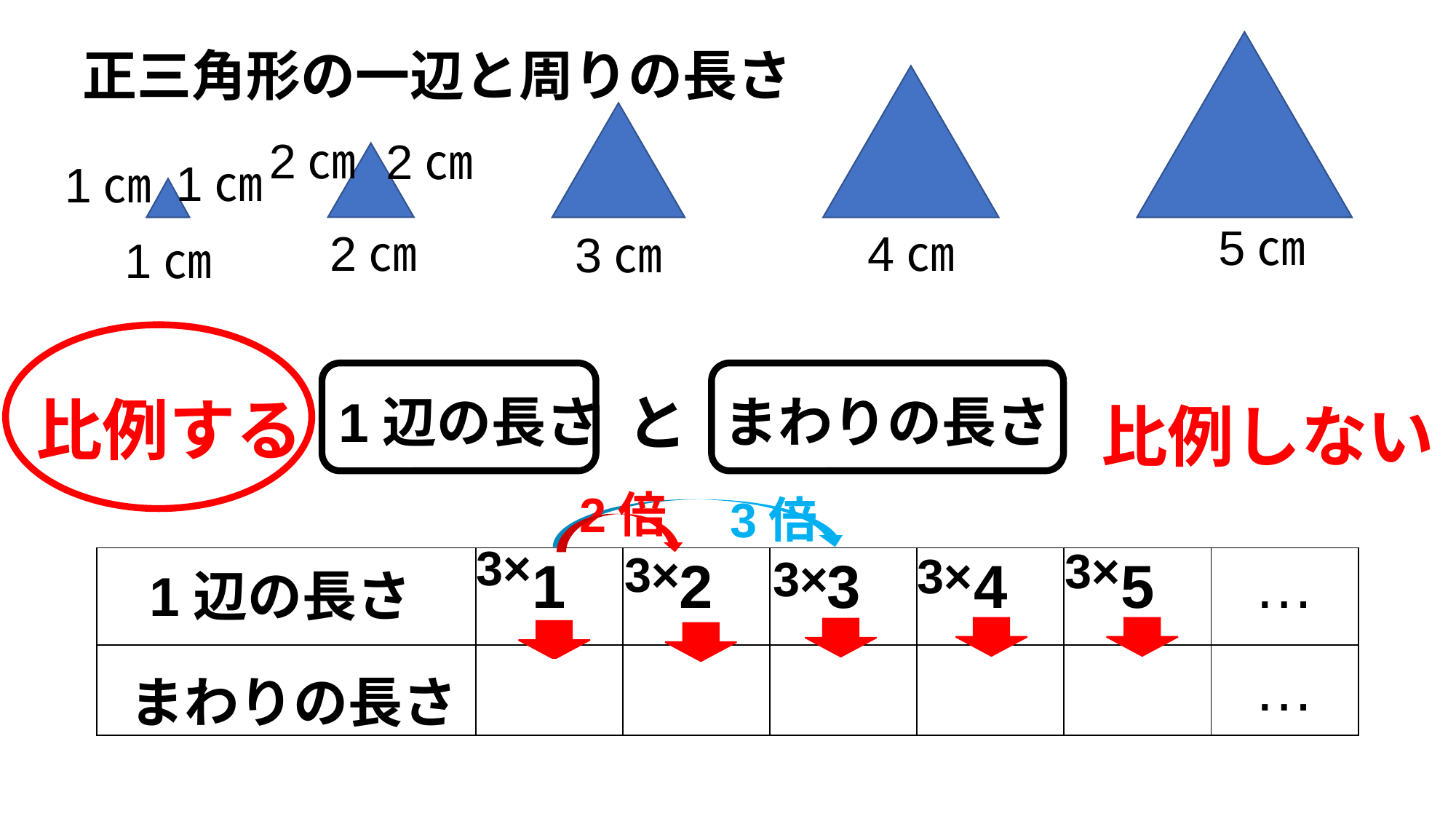

正三角形の一辺と周りの長さ

2㎝
2㎝

1㎝
1㎝

5㎝
2㎝
4㎝
3㎝
1㎝

と
まわりの長さ
1辺の長さ
比例する
比例しない
2倍
3倍

2倍
3倍

3×
3×
3×
3×
3×
|  | 1 | 2 | 3 | 4 | 5 | … |
| --- | --- | --- | --- | --- | --- | --- |
|  | 3 | 6 | 9 | 12 | 15 | … |
1辺の長さ

まわりの長さ